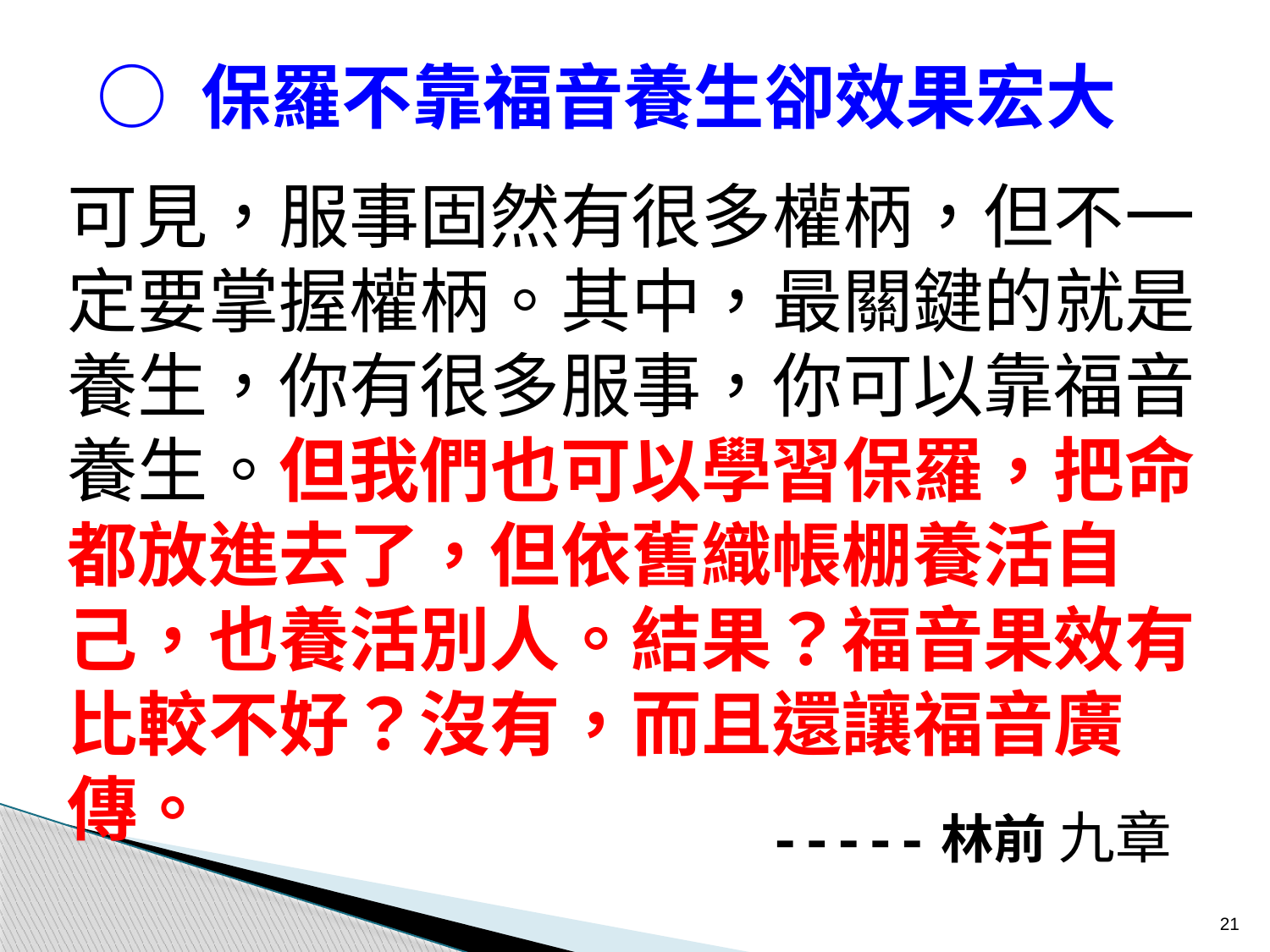

○ 保羅不靠福音養生卻效果宏大
可見，服事固然有很多權柄，但不一定要掌握權柄。其中，最關鍵的就是養生，你有很多服事，你可以靠福音養生。但我們也可以學習保羅，把命都放進去了，但依舊織帳棚養活自己，也養活別人。結果？福音果效有比較不好？沒有，而且還讓福音廣傳。
-----林前 九章
21